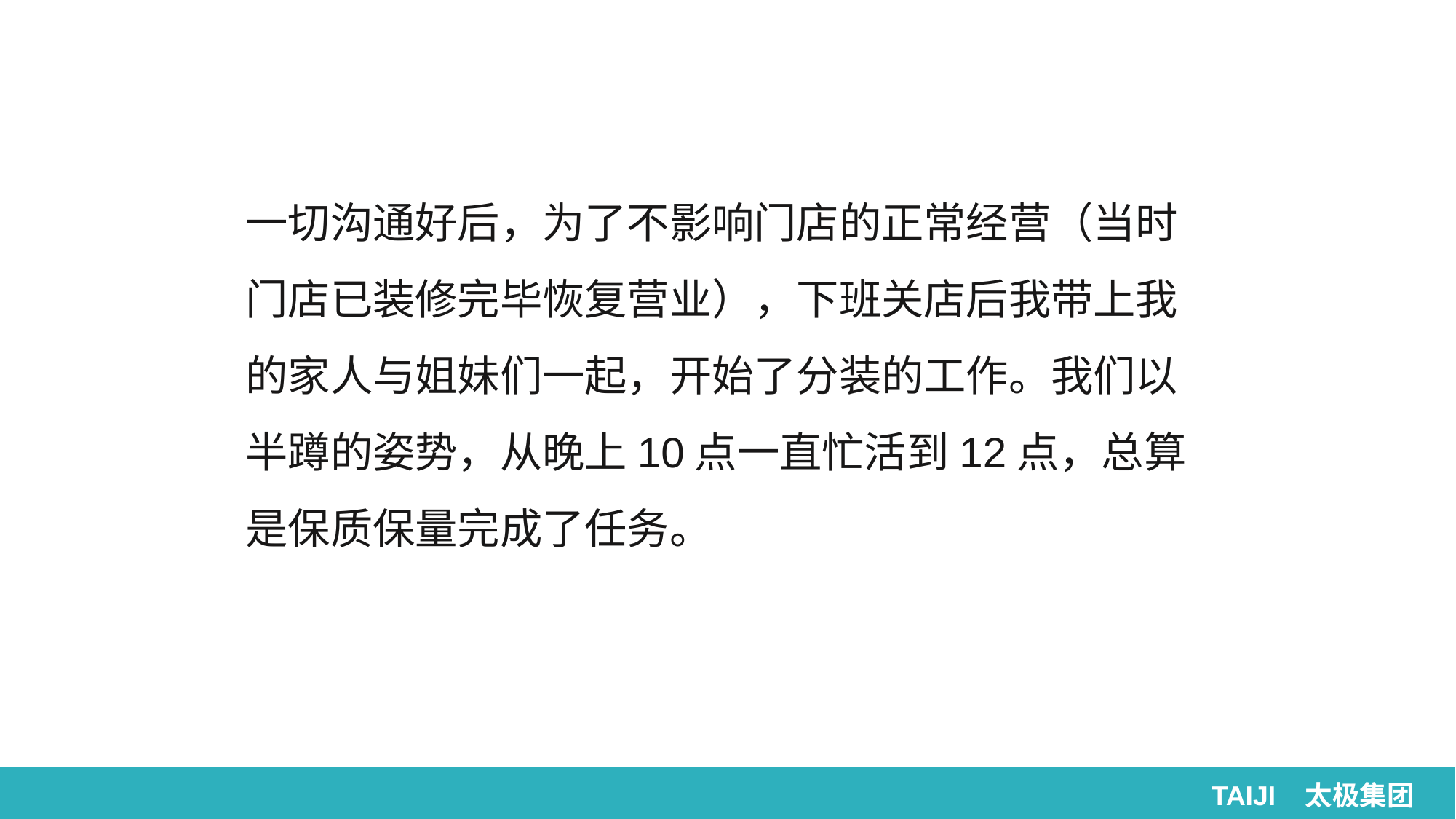

一切沟通好后，为了不影响门店的正常经营（当时门店已装修完毕恢复营业），下班关店后我带上我的家人与姐妹们一起，开始了分装的工作。我们以半蹲的姿势，从晚上10点一直忙活到12点，总算是保质保量完成了任务。

TAIJI   太极集团